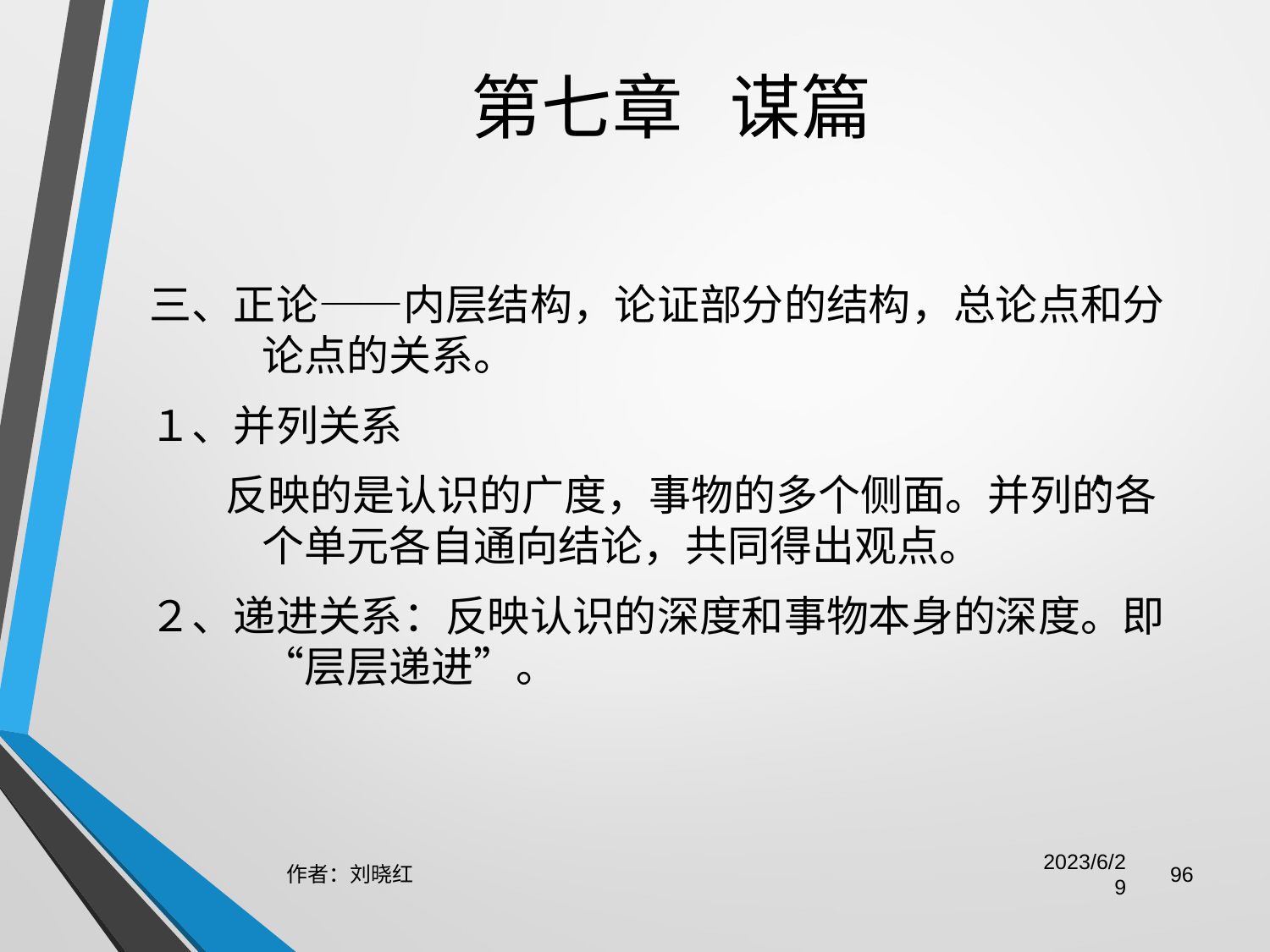

# 第七章   谋篇
三、正论——内层结构，论证部分的结构，总论点和分论点的关系。
１、并列关系
       反映的是认识的广度，事物的多个侧面。并列的各个单元各自通向结论，共同得出观点。
２、递进关系：反映认识的深度和事物本身的深度。即“层层递进”。

作者：刘晓红
2023/6/29
96